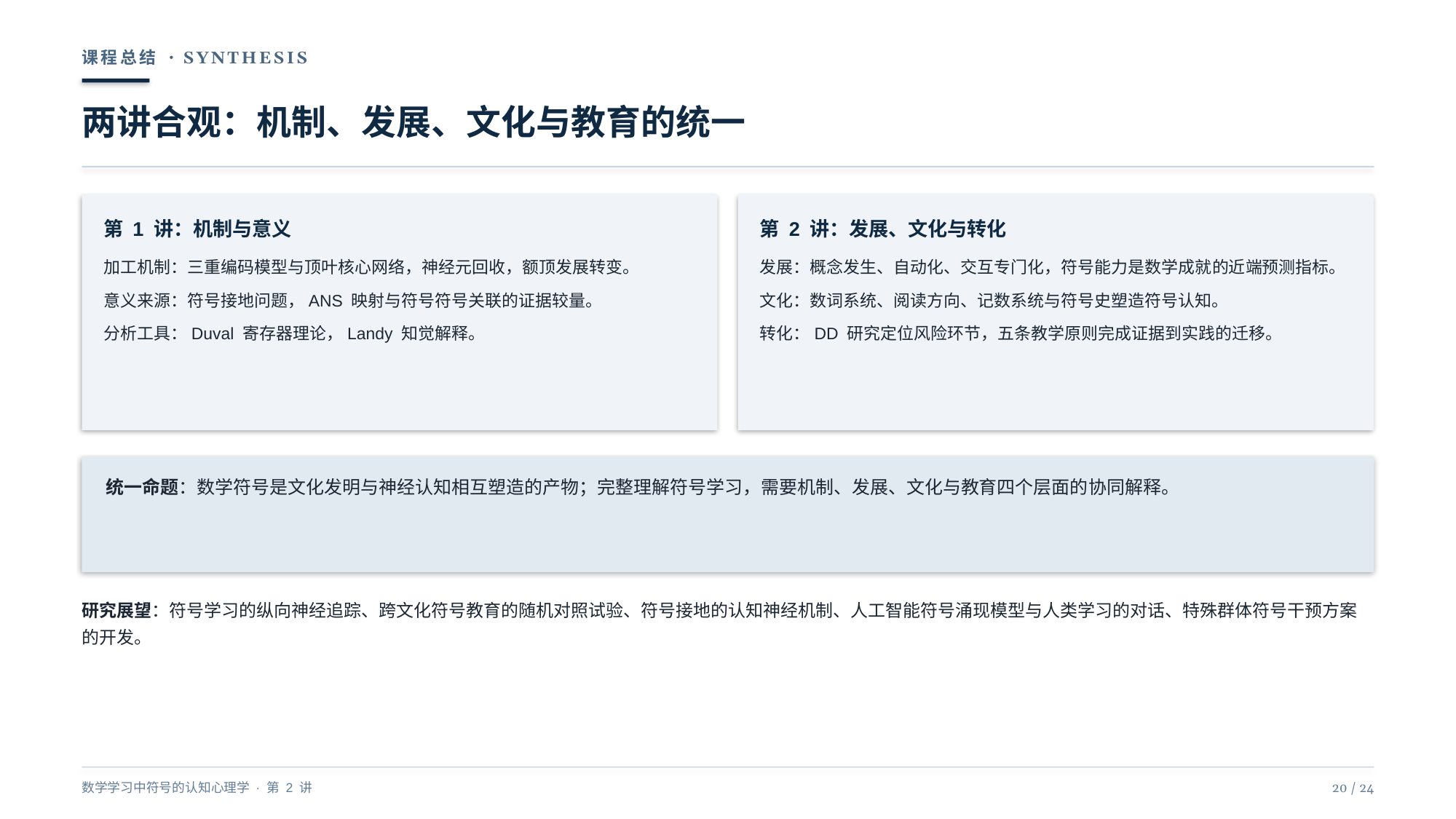

课程总结 · SYNTHESIS

两讲合观：机制、发展、文化与教育的统一

第 1 讲：机制与意义
第 2 讲：发展、文化与转化
加工机制：三重编码模型与顶叶核心网络，神经元回收，额顶发展转变。
意义来源：符号接地问题，ANS 映射与符号符号关联的证据较量。
分析工具：Duval 寄存器理论，Landy 知觉解释。
发展：概念发生、自动化、交互专门化，符号能力是数学成就的近端预测指标。
文化：数词系统、阅读方向、记数系统与符号史塑造符号认知。
转化：DD 研究定位风险环节，五条教学原则完成证据到实践的迁移。

统一命题：数学符号是文化发明与神经认知相互塑造的产物；完整理解符号学习，需要机制、发展、文化与教育四个层面的协同解释。
研究展望：符号学习的纵向神经追踪、跨文化符号教育的随机对照试验、符号接地的认知神经机制、人工智能符号涌现模型与人类学习的对话、特殊群体符号干预方案的开发。

数学学习中符号的认知心理学 · 第 2 讲
20 / 24